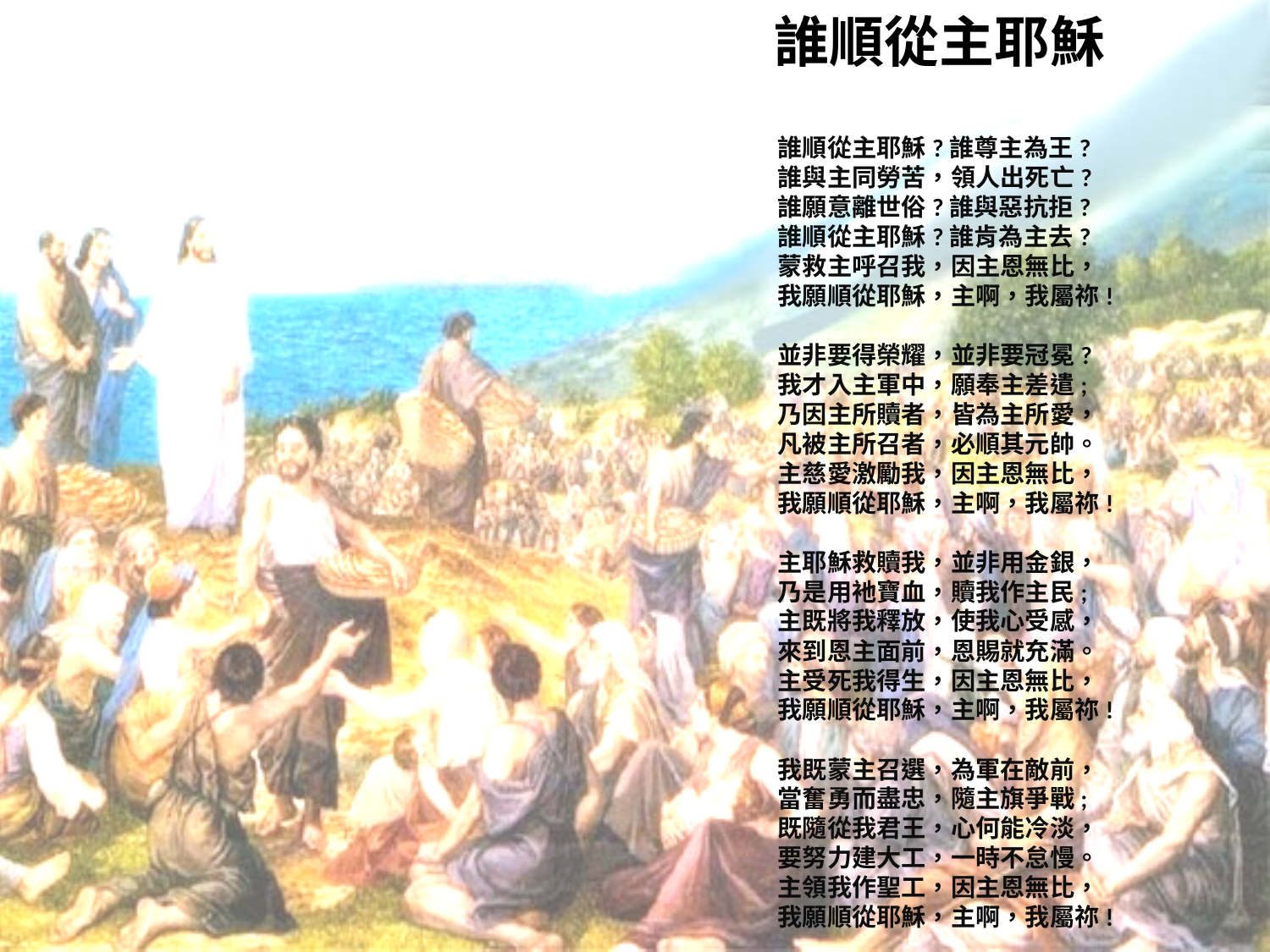

# 誰順從主耶穌
誰順從主耶穌?誰尊主為王?
誰與主同勞苦，領人出死亡?
誰願意離世俗?誰與惡抗拒?
誰順從主耶穌?誰肯為主去?
蒙救主呼召我，因主恩無比，
我願順從耶穌，主啊，我屬祢!
並非要得榮耀，並非要冠冕?
我才入主軍中，願奉主差遣;
乃因主所贖者，皆為主所愛，
凡被主所召者，必順其元帥。
主慈愛激勵我，因主恩無比，
我願順從耶穌，主啊，我屬祢!
主耶穌救贖我，並非用金銀，
乃是用衪寶血，贖我作主民;
主既將我釋放，使我心受感，
來到恩主面前，恩賜就充滿。
主受死我得生，因主恩無比，
我願順從耶穌，主啊，我屬祢!
我既蒙主召選，為軍在敵前，
當奮勇而盡忠，隨主旗爭戰;
既隨從我君王，心何能冷淡，
要努力建大工，一時不怠慢。
主領我作聖工，因主恩無比，
我願順從耶穌，主啊，我屬祢!